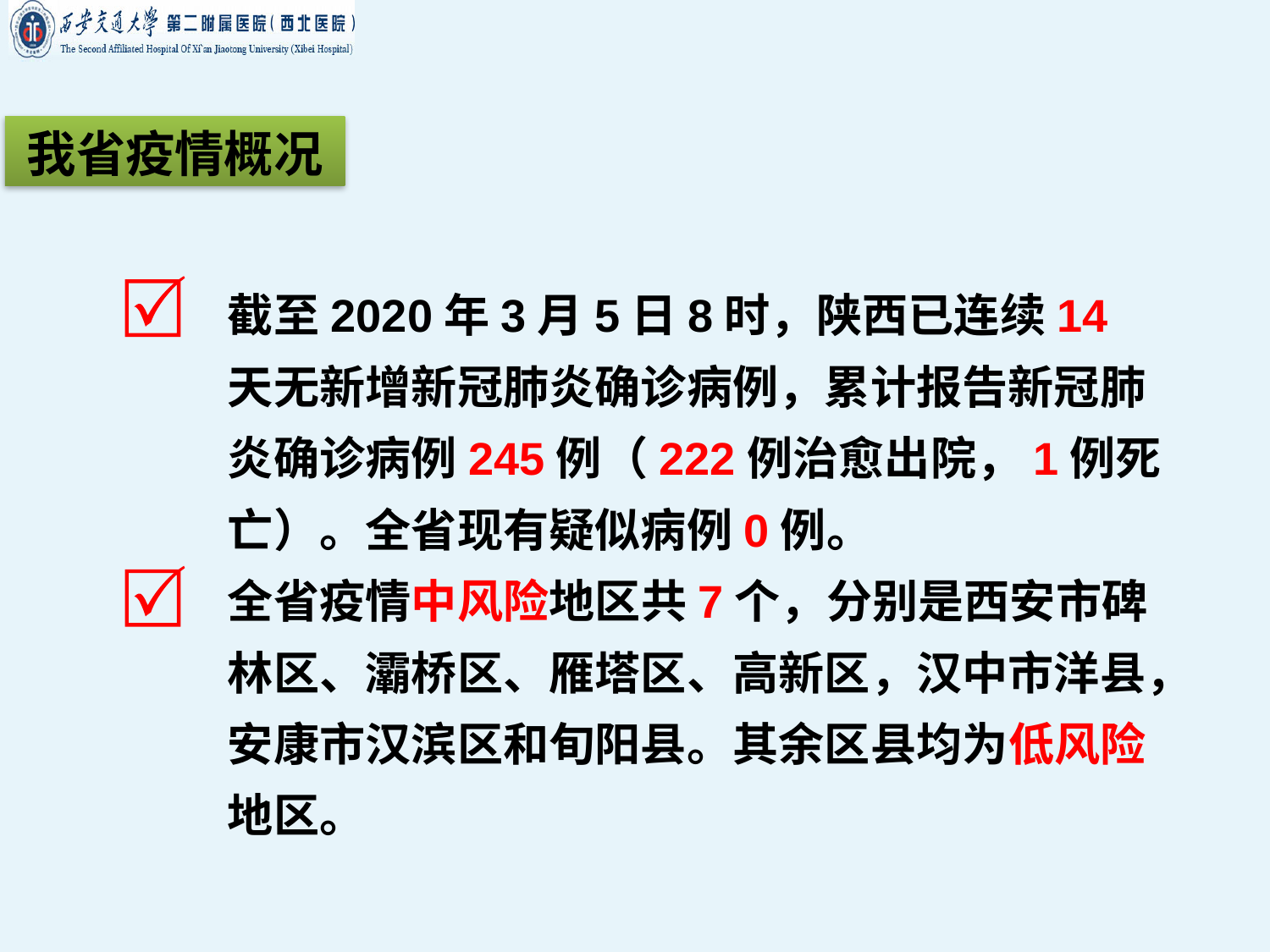

我省疫情概况
# 截至2020年3月5日8时，陕西已连续14天无新增新冠肺炎确诊病例，累计报告新冠肺炎确诊病例245例（222例治愈出院，1例死亡）。全省现有疑似病例0例。 全省疫情中风险地区共7个，分别是西安市碑林区、灞桥区、雁塔区、高新区，汉中市洋县，安康市汉滨区和旬阳县。其余区县均为低风险地区。